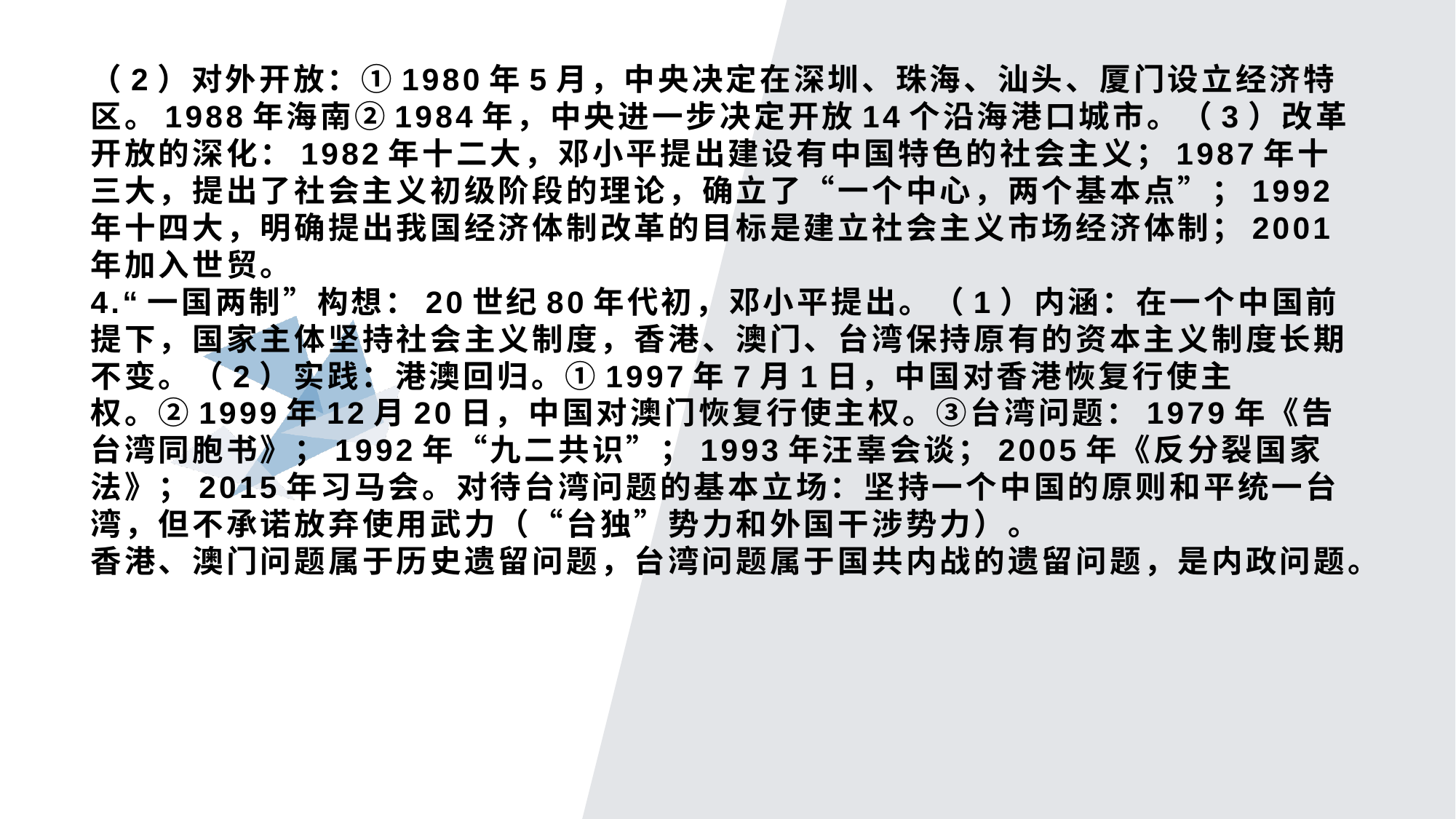

# （2）对外开放：①1980年5月，中央决定在深圳、珠海、汕头、厦门设立经济特区。1988年海南②1984年，中央进一步决定开放14个沿海港口城市。（3）改革开放的深化：1982年十二大，邓小平提出建设有中国特色的社会主义；1987年十三大，提出了社会主义初级阶段的理论，确立了“一个中心，两个基本点”；1992年十四大，明确提出我国经济体制改革的目标是建立社会主义市场经济体制；2001年加入世贸。 4.“一国两制”构想：20世纪80年代初，邓小平提出。（1）内涵：在一个中国前提下，国家主体坚持社会主义制度，香港、澳门、台湾保持原有的资本主义制度长期不变。（2）实践：港澳回归。①1997年7月1日，中国对香港恢复行使主权。②1999年12月20日，中国对澳门恢复行使主权。③台湾问题：1979年《告台湾同胞书》；1992年“九二共识”；1993年汪辜会谈；2005年《反分裂国家法》；2015年习马会。对待台湾问题的基本立场：坚持一个中国的原则和平统一台湾，但不承诺放弃使用武力（“台独”势力和外国干涉势力）。 香港、澳门问题属于历史遗留问题，台湾问题属于国共内战的遗留问题，是内政问题。